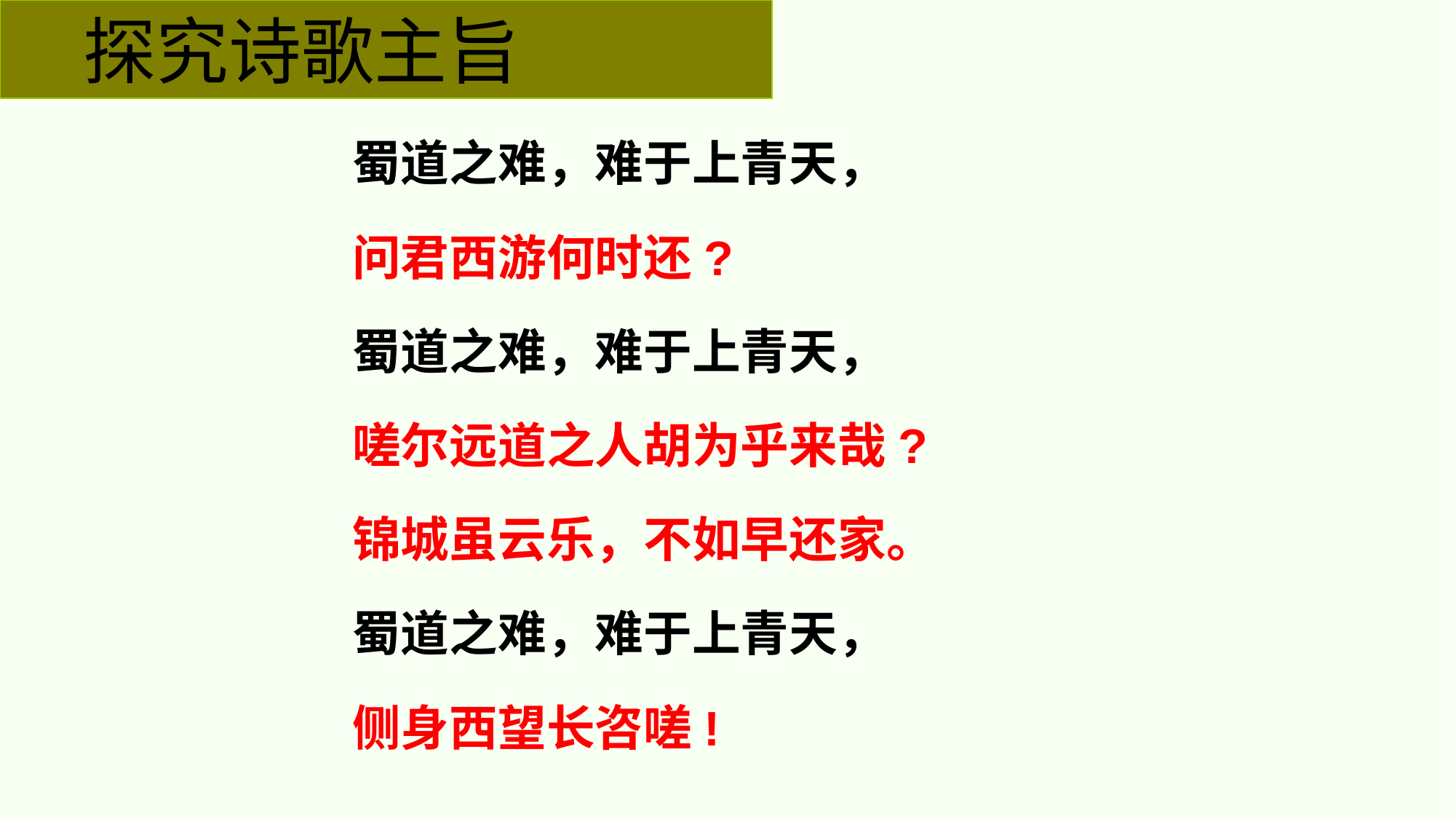

探究诗歌主旨
蜀道之难，难于上青天，
问君西游何时还?
蜀道之难，难于上青天，
嗟尔远道之人胡为乎来哉?
锦城虽云乐，不如早还家。
蜀道之难，难于上青天，
侧身西望长咨嗟!